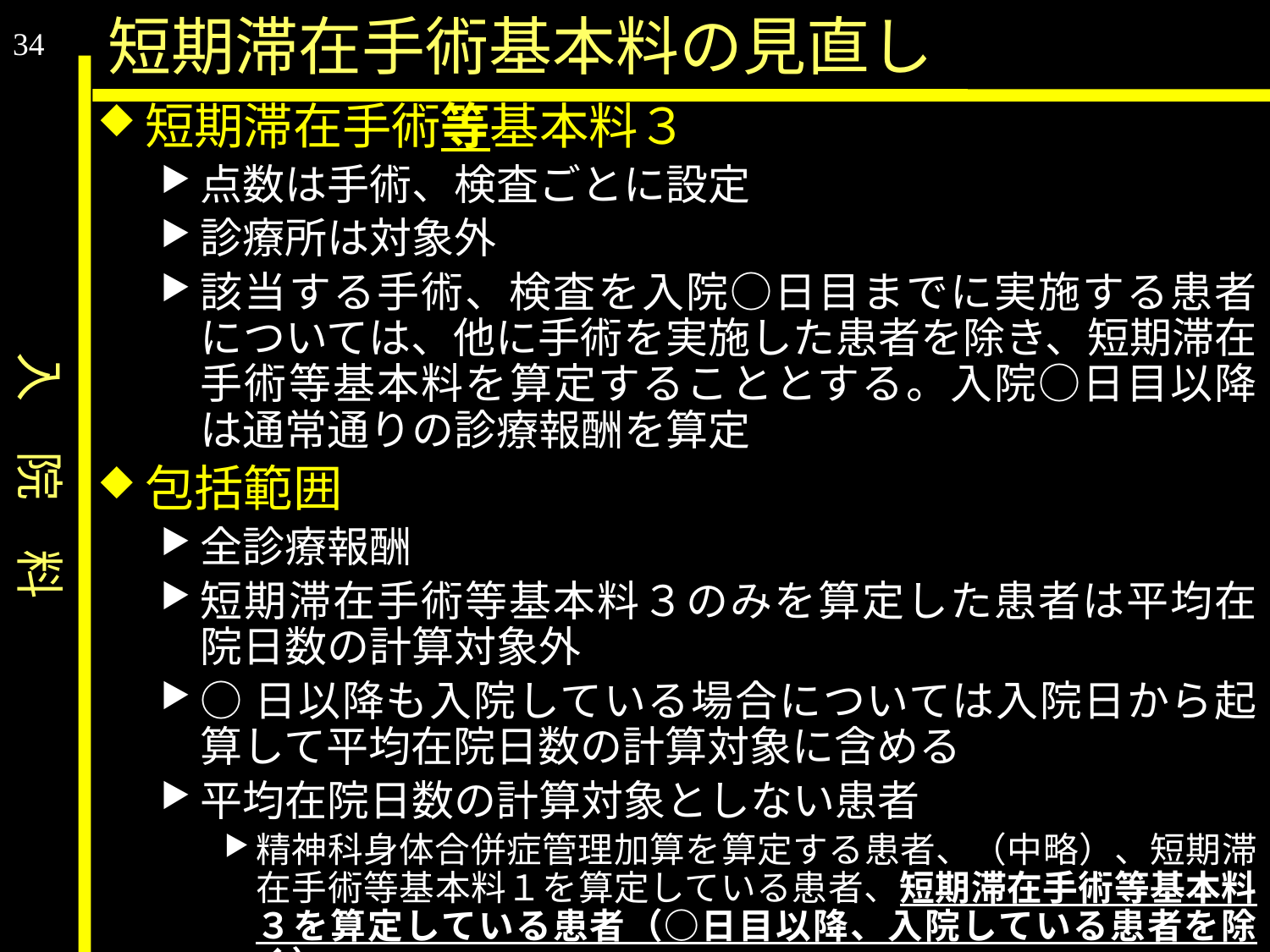

入　院　料
短期滞在手術基本料の見直し
34

短期滞在手術等基本料３
点数は手術、検査ごとに設定
診療所は対象外
該当する手術、検査を入院○日目までに実施する患者については、他に手術を実施した患者を除き、短期滞在手術等基本料を算定することとする。入院○日目以降は通常通りの診療報酬を算定
包括範囲
全診療報酬
短期滞在手術等基本料３のみを算定した患者は平均在院日数の計算対象外
○日以降も入院している場合については入院日から起算して平均在院日数の計算対象に含める
平均在院日数の計算対象としない患者
精神科身体合併症管理加算を算定する患者、（中略）、短期滞在手術等基本料１を算定している患者、短期滞在手術等基本料３を算定している患者（○日目以降、入院している患者を除く）